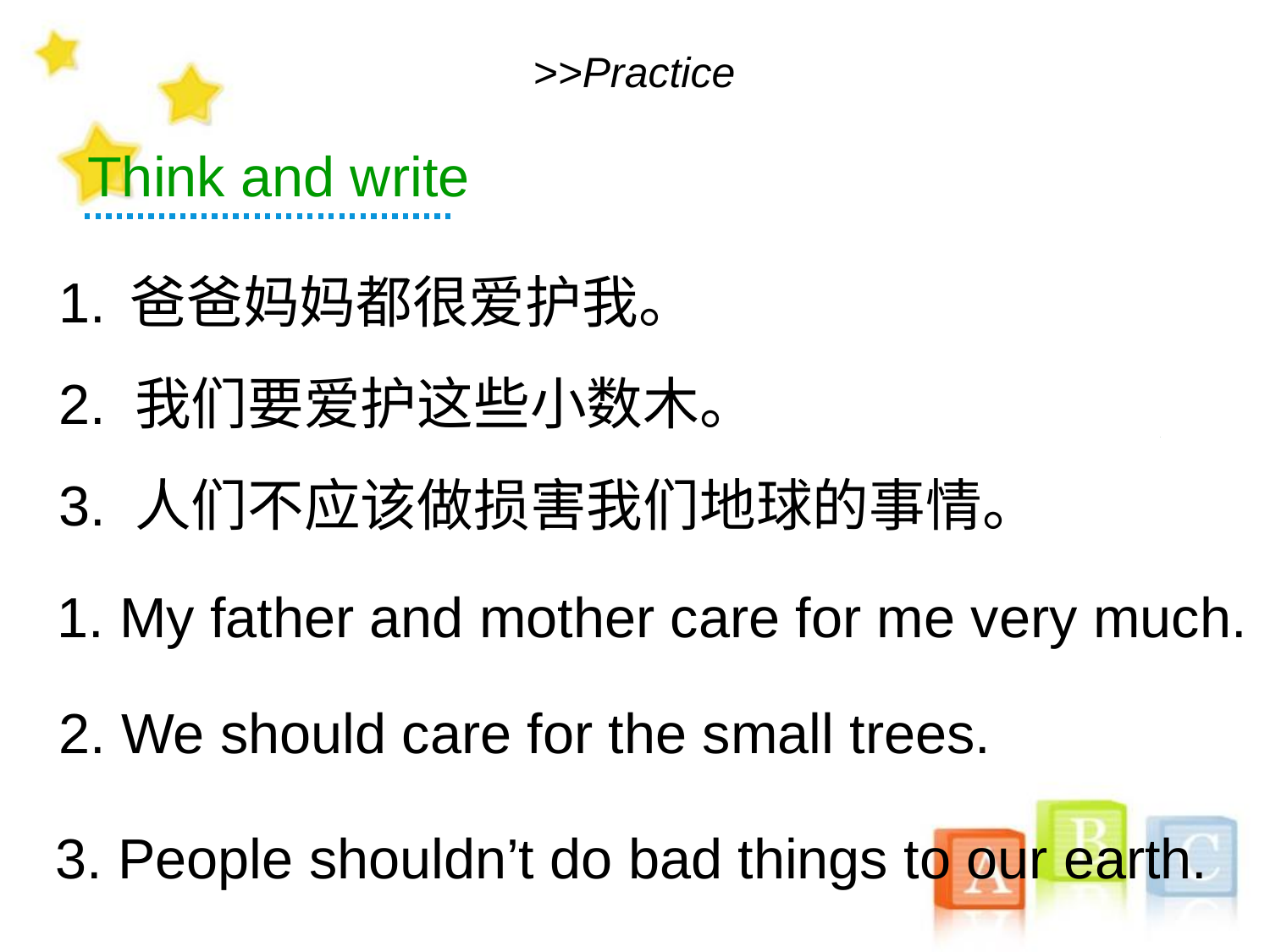

# >>Practice
Think and write
爸爸妈妈都很爱护我。
2. 我们要爱护这些小数木。
3. 人们不应该做损害我们地球的事情。
1. My father and mother care for me very much.
2. We should care for the small trees.
3. People shouldn’t do bad things to our earth.